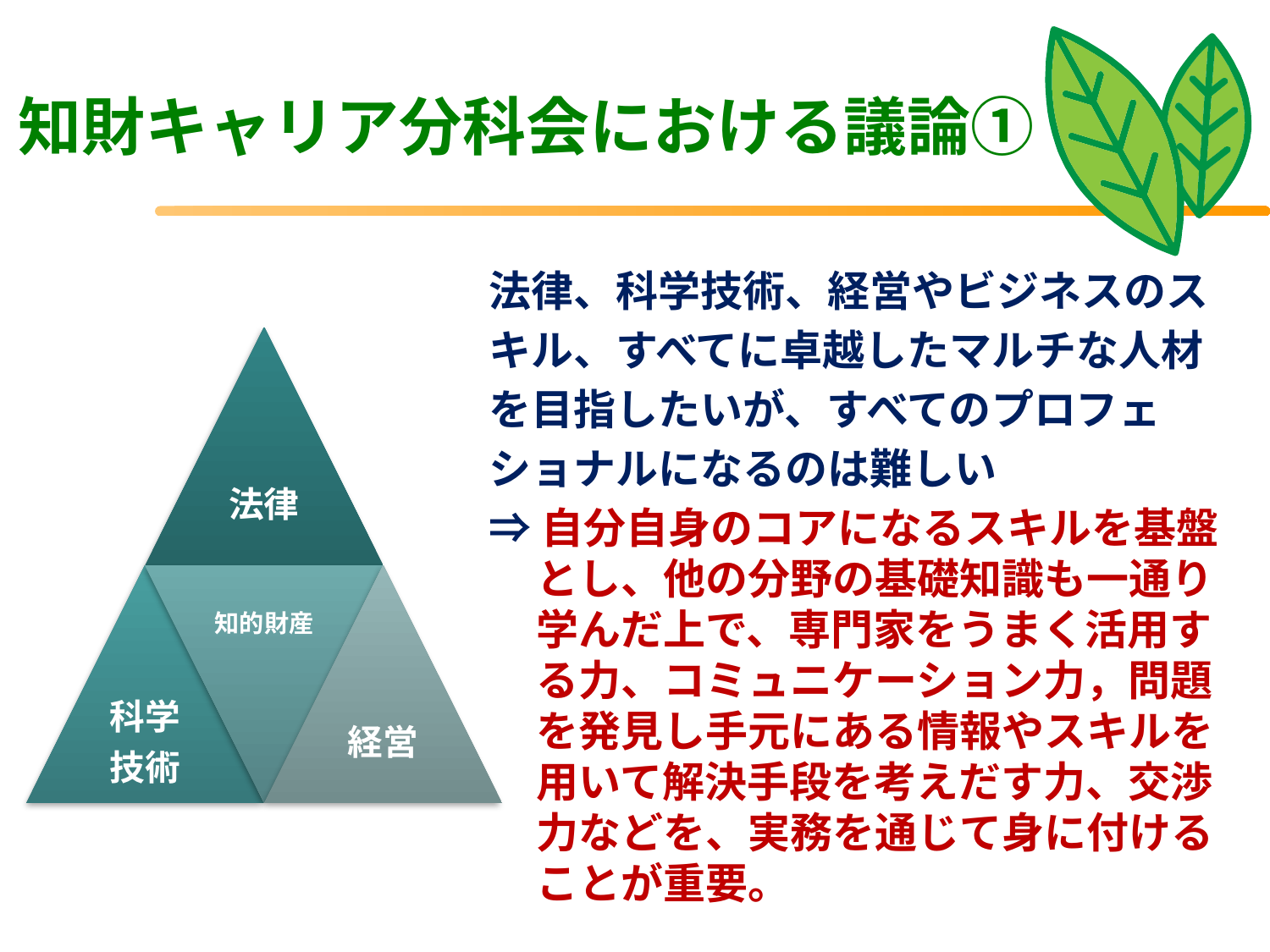

# 知財キャリア分科会における議論①
法律、科学技術、経営やビジネスのス
キル、すべてに卓越したマルチな人材
を目指したいが、すべてのプロフェ
ショナルになるのは難しい
⇒自分自身のコアになるスキルを基盤とし、他の分野の基礎知識も一通り学んだ上で、専門家をうまく活用する力、コミュニケーション力，問題を発見し手元にある情報やスキルを用いて解決手段を考えだす力、交渉力などを、実務を通じて身に付けることが重要。
法律
科学
技術
知的財産
経営